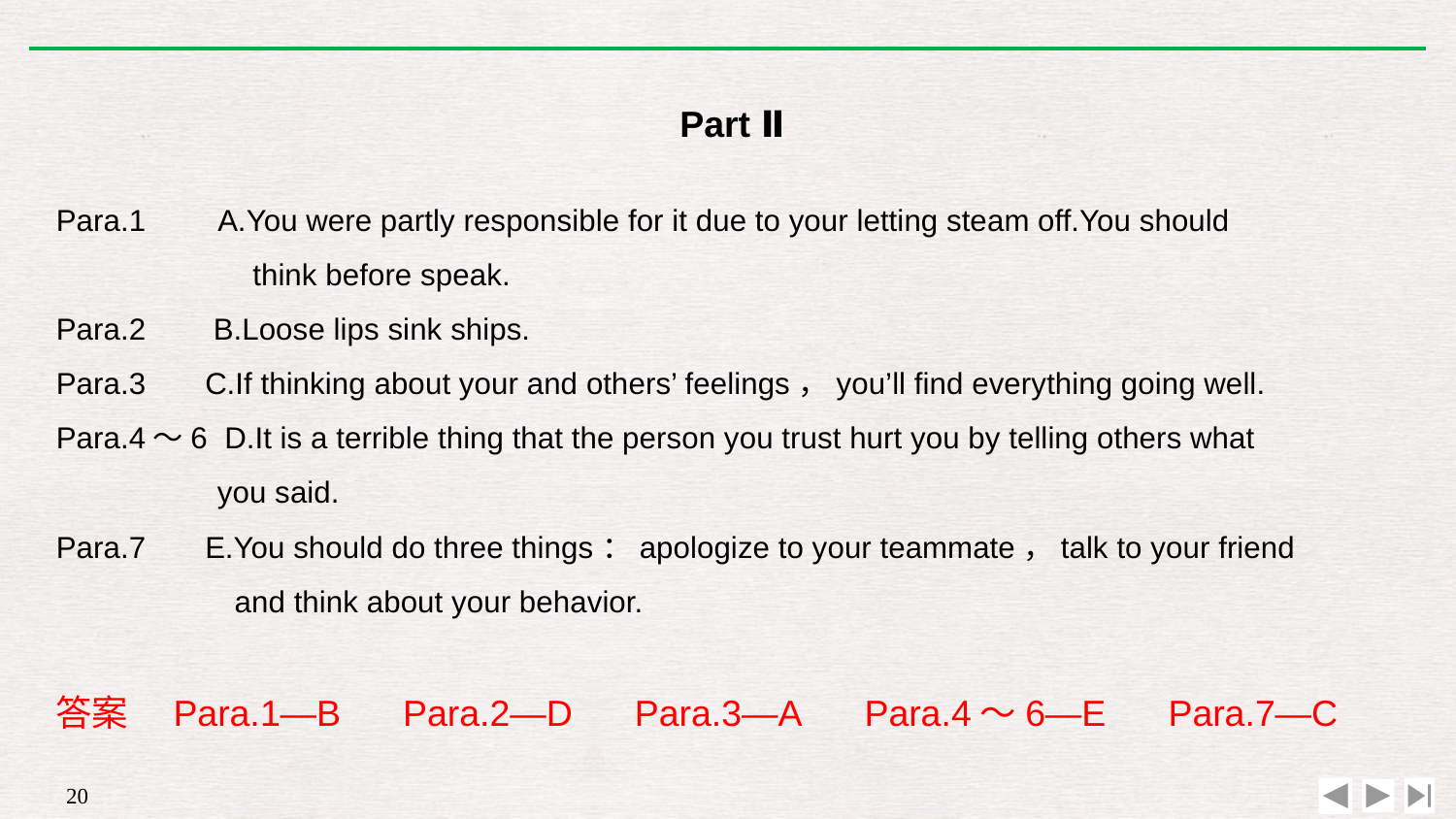

Part Ⅱ
Para.1　    A.You were partly responsible for it due to your letting steam off.You should
	      think before speak.
Para.2        B.Loose lips sink ships.
Para.3       C.If thinking about your and others’ feelings，you’ll find everything going well.
Para.4～6  D.It is a terrible thing that the person you trust hurt you by telling others what
                   you said.
Para.7       E.You should do three things：apologize to your teammate，talk to your friend
                     and think about your behavior.
答案　Para.1—B　 Para.2—D　 Para.3—A　 Para.4～6—E　 Para.7—C